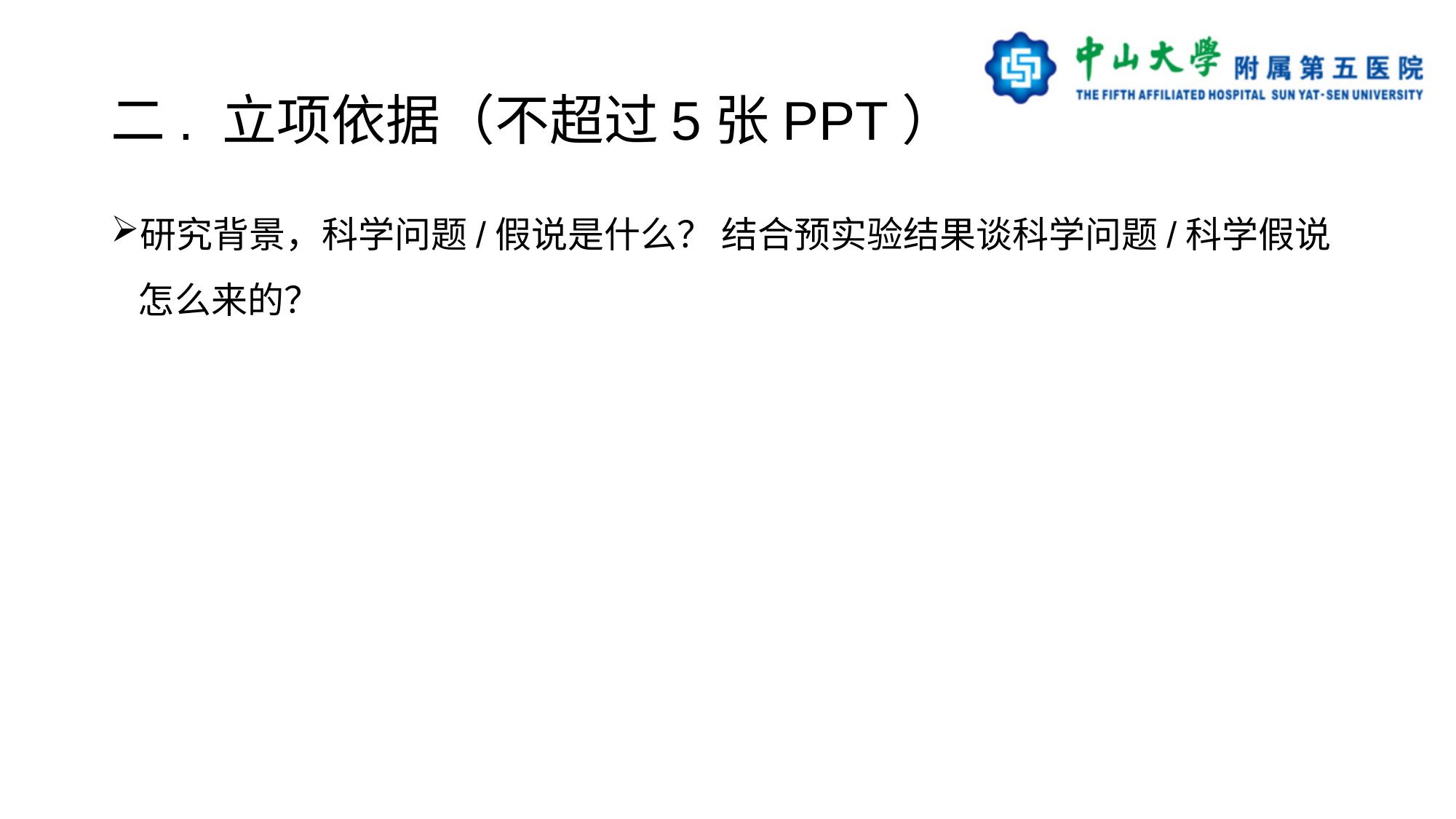

# 二. 立项依据（不超过5张PPT）
研究背景，科学问题/假说是什么？ 结合预实验结果谈科学问题/科学假说怎么来的？